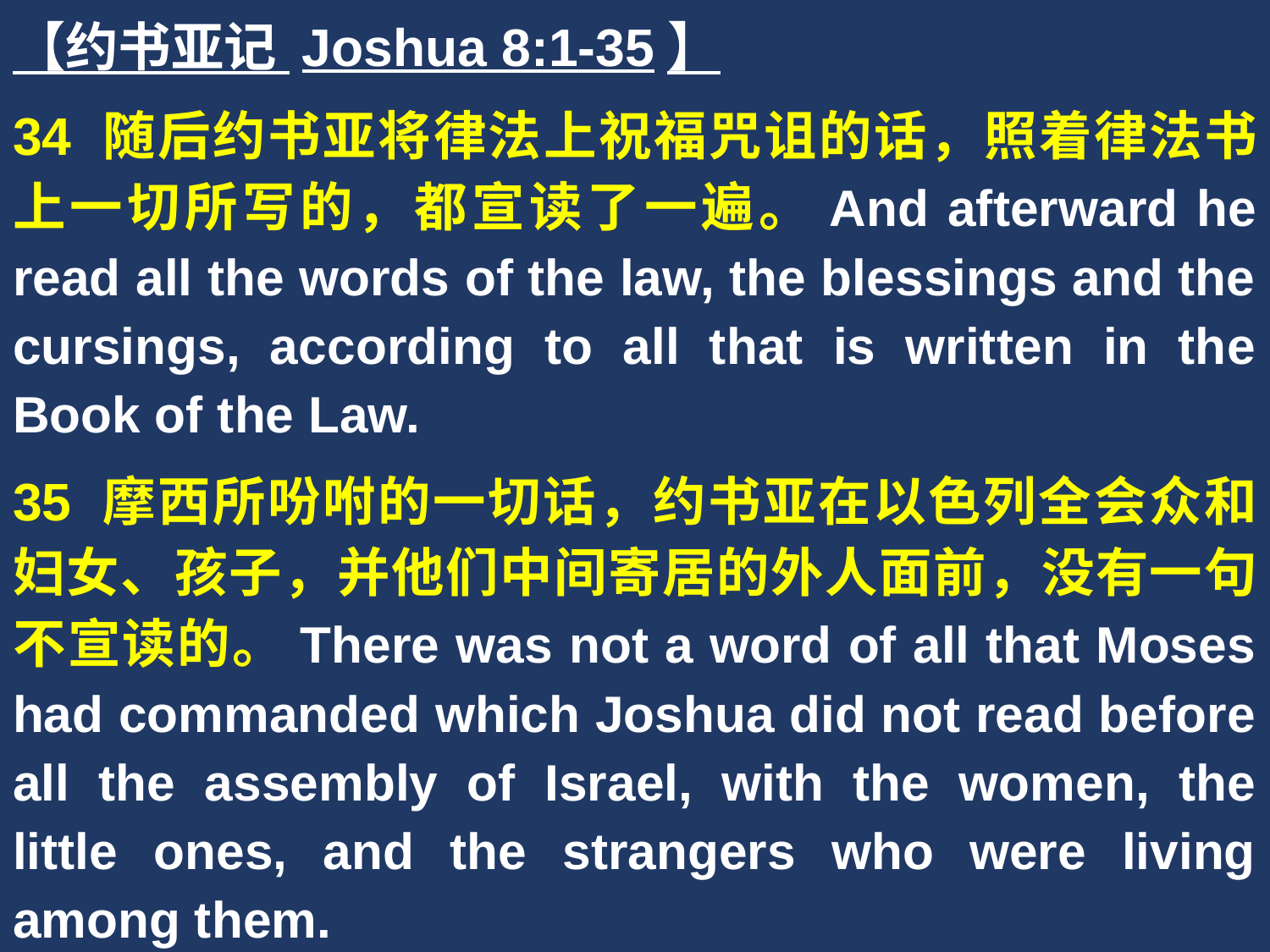

【约书亚记 Joshua 8:1-35】
34 随后约书亚将律法上祝福咒诅的话，照着律法书上一切所写的，都宣读了一遍。And afterward he read all the words of the law, the blessings and the cursings, according to all that is written in the Book of the Law.
35 摩西所吩咐的一切话，约书亚在以色列全会众和妇女、孩子，并他们中间寄居的外人面前，没有一句不宣读的。There was not a word of all that Moses had commanded which Joshua did not read before all the assembly of Israel, with the women, the little ones, and the strangers who were living among them.